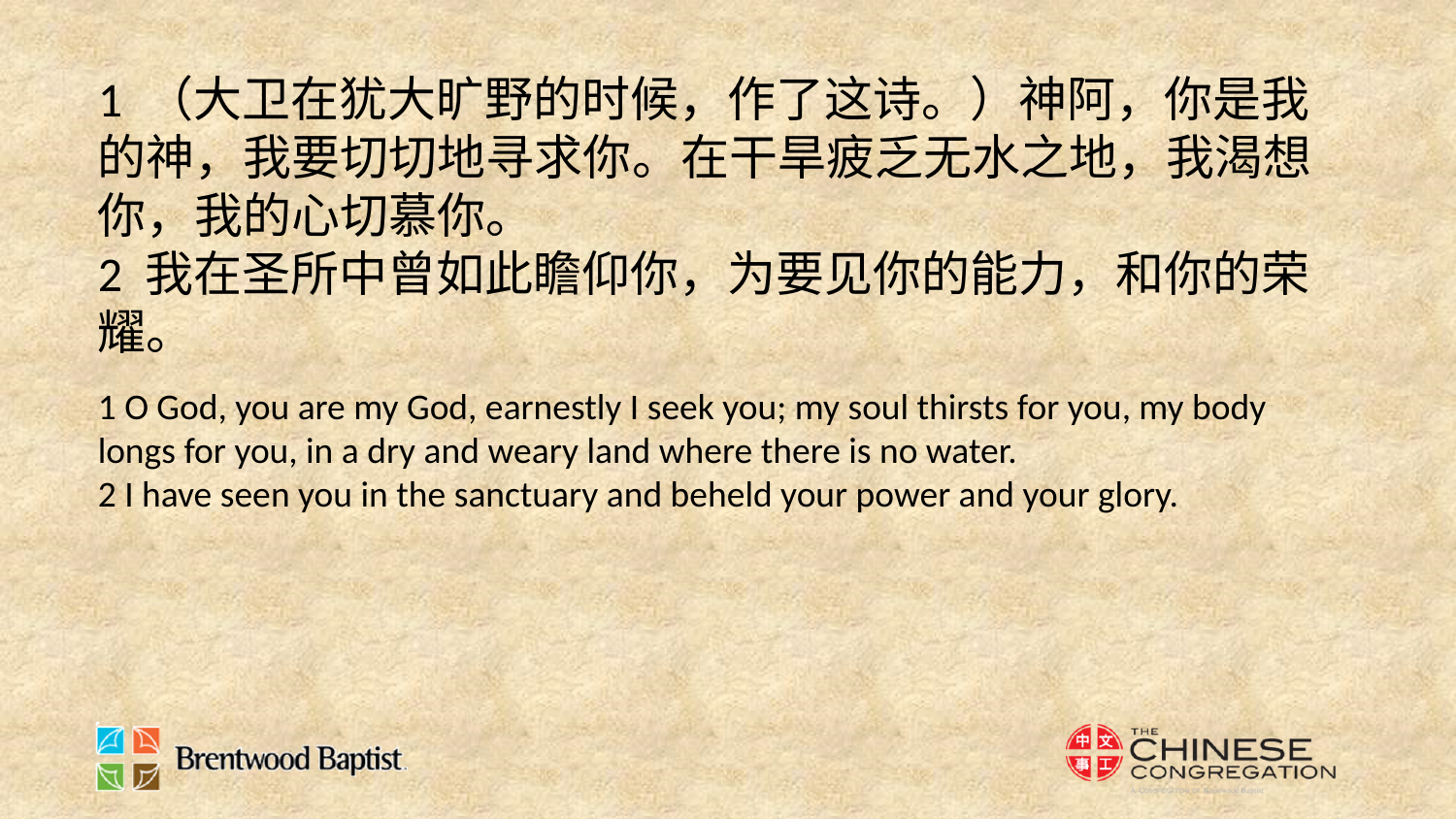

1 （大卫在犹大旷野的时候，作了这诗。）神阿，你是我的神，我要切切地寻求你。在干旱疲乏无水之地，我渴想你，我的心切慕你。
2 我在圣所中曾如此瞻仰你，为要见你的能力，和你的荣耀。

1 O God, you are my God, earnestly I seek you; my soul thirsts for you, my body longs for you, in a dry and weary land where there is no water.
2 I have seen you in the sanctuary and beheld your power and your glory.